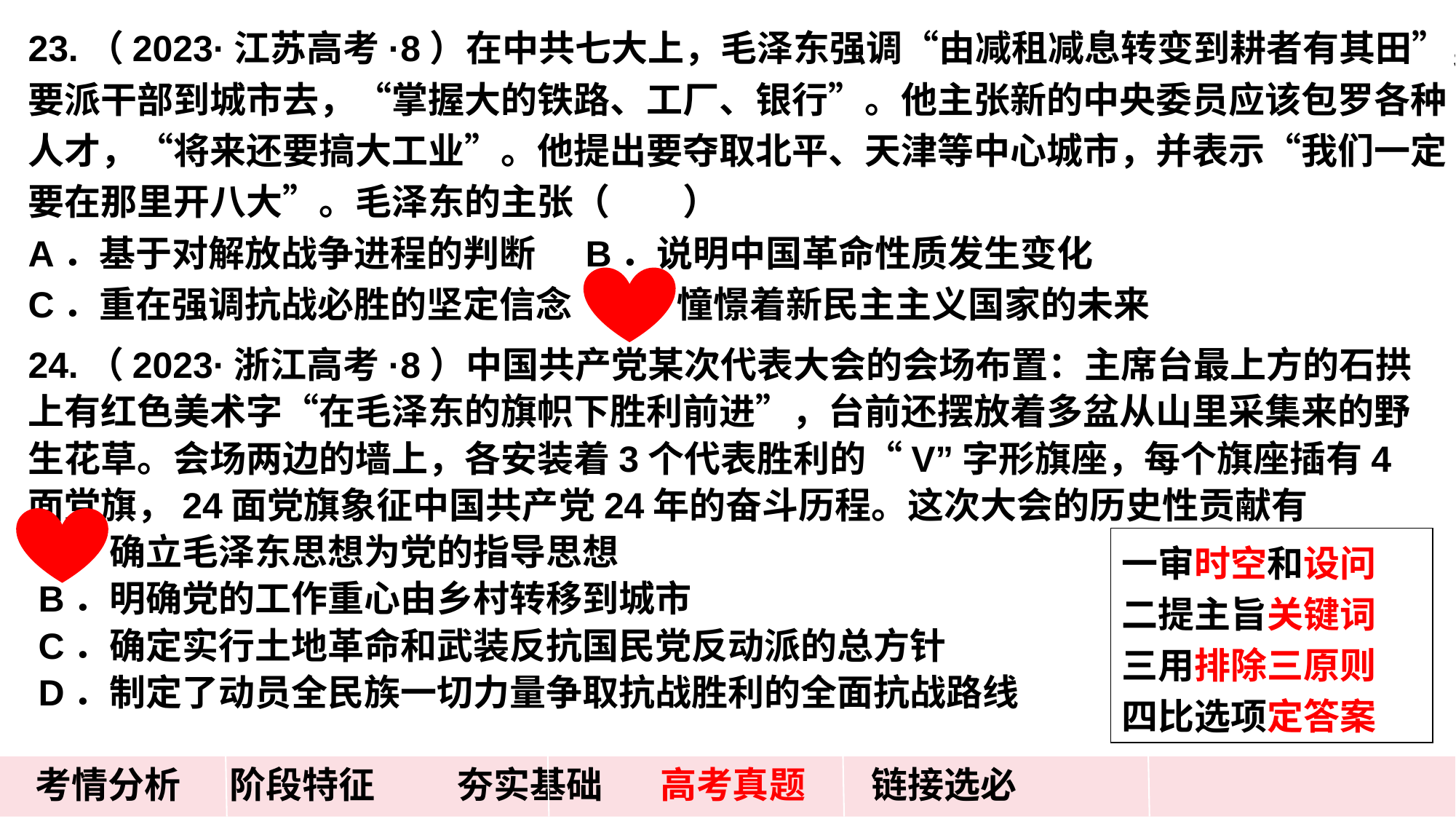

23.（2023·江苏高考·8）在中共七大上，毛泽东强调“由减租减息转变到耕者有其田”，要派干部到城市去，“掌握大的铁路、工厂、银行”。他主张新的中央委员应该包罗各种人才，“将来还要搞大工业”。他提出要夺取北平、天津等中心城市，并表示“我们一定要在那里开八大”。毛泽东的主张（　　）
A．基于对解放战争进程的判断     B．说明中国革命性质发生变化
C．重在强调抗战必胜的坚定信念   D．憧憬着新民主主义国家的未来

24.（2023·浙江高考·8）中国共产党某次代表大会的会场布置：主席台最上方的石拱上有红色美术字“在毛泽东的旗帜下胜利前进”，台前还摆放着多盆从山里采集来的野生花草。会场两边的墙上，各安装着3个代表胜利的“V”字形旗座，每个旗座插有4面党旗，24面党旗象征中国共产党24年的奋斗历程。这次大会的历史性贡献有
 A．确立毛泽东思想为党的指导思想
 B．明确党的工作重心由乡村转移到城市
 C．确定实行土地革命和武装反抗国民党反动派的总方针
 D．制定了动员全民族一切力量争取抗战胜利的全面抗战路线

一审时空和设问
二提主旨关键词
三用排除三原则
四比选项定答案
  考情分析      阶段特征          夯实基础       高考真题        链接选必